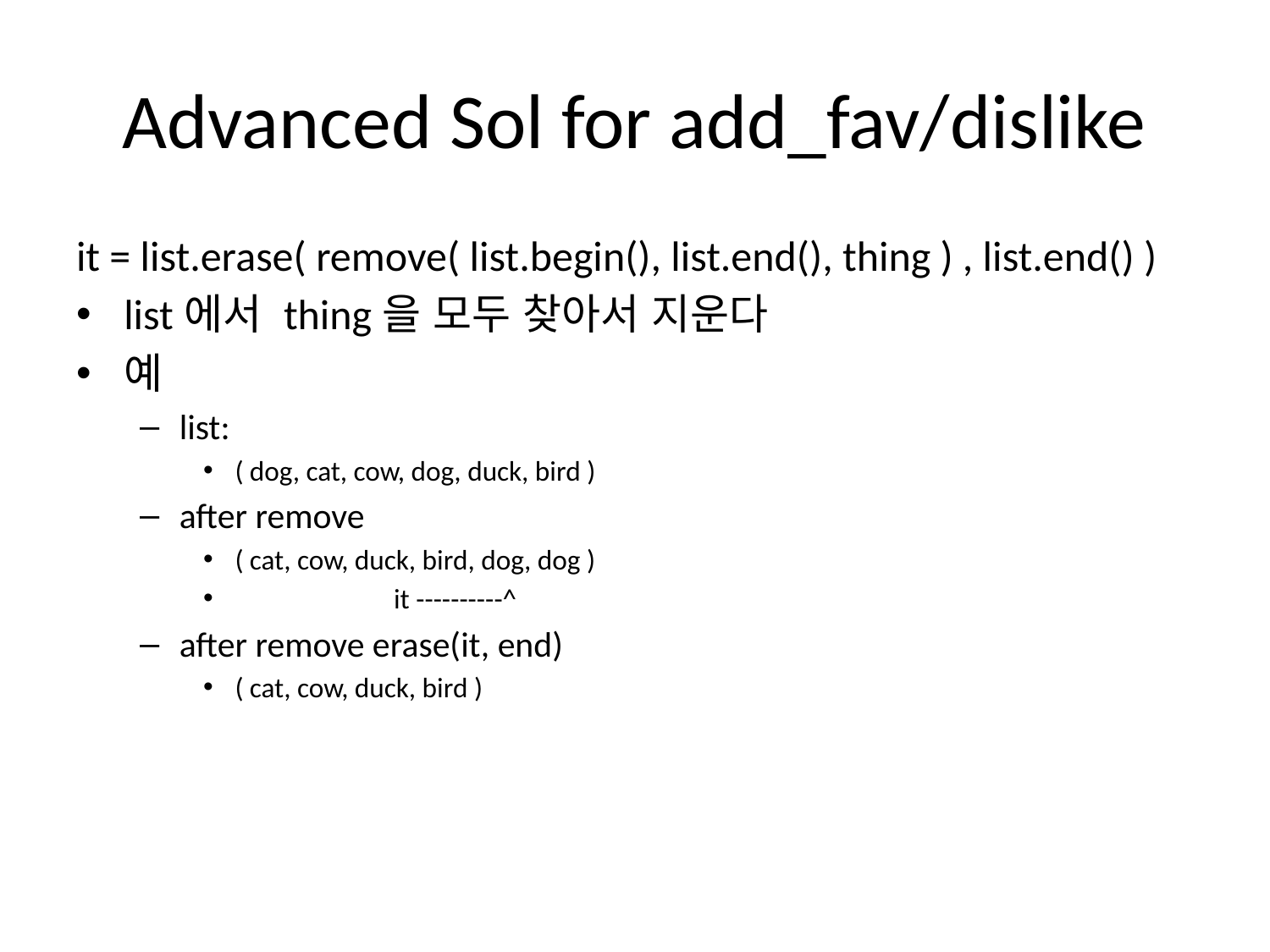

# Advanced Sol for add_fav/dislike
it = list.erase( remove( list.begin(), list.end(), thing ) , list.end() )
list에서 thing을 모두 찾아서 지운다
예
list:
( dog, cat, cow, dog, duck, bird )
after remove
( cat, cow, duck, bird, dog, dog )
                         it ----------^
after remove erase(it, end)
( cat, cow, duck, bird )